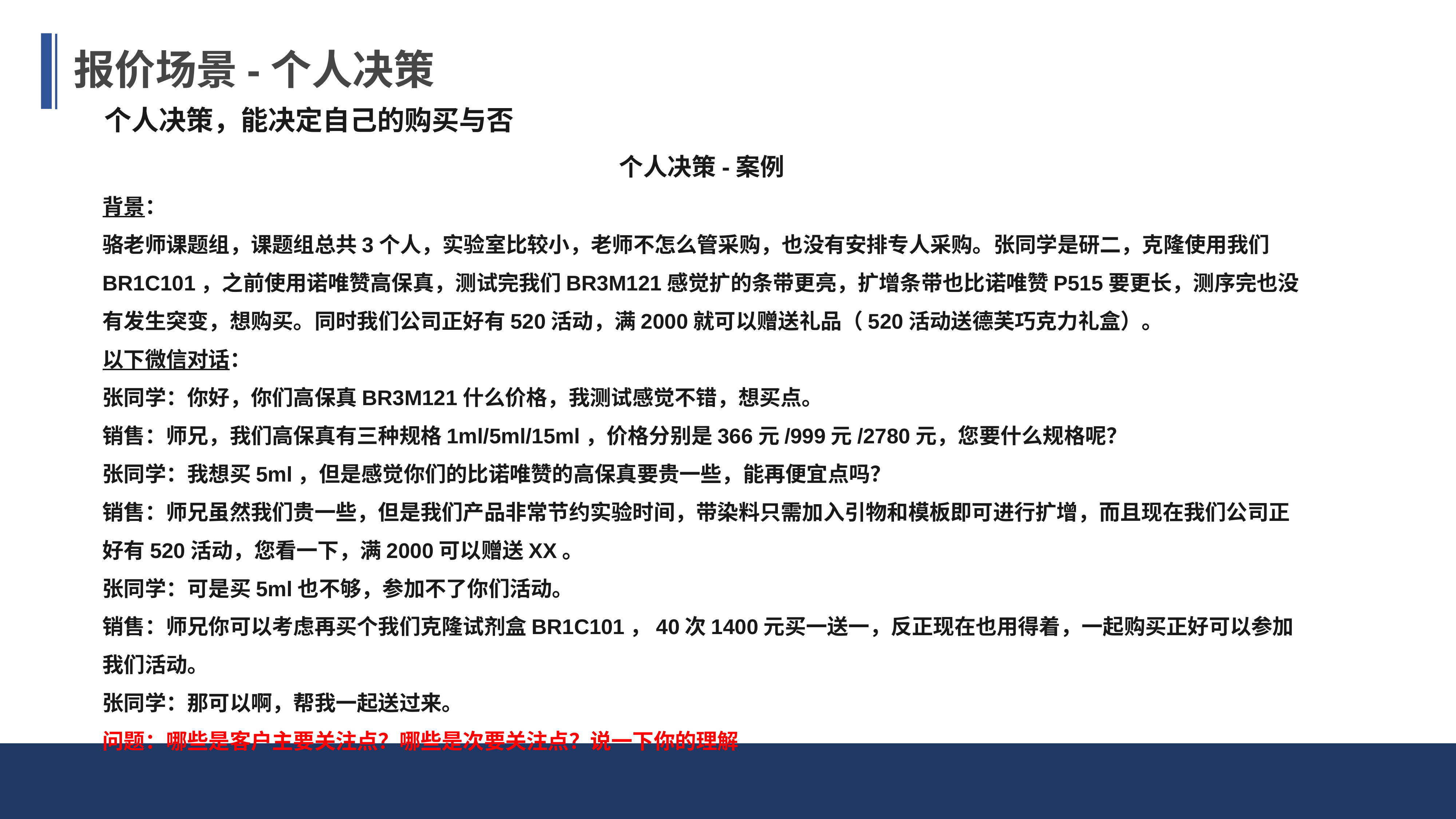

报价场景-个人决策
个人决策，能决定自己的购买与否
个人决策-案例
背景：
骆老师课题组，课题组总共3个人，实验室比较小，老师不怎么管采购，也没有安排专人采购。张同学是研二，克隆使用我们BR1C101，之前使用诺唯赞高保真，测试完我们BR3M121感觉扩的条带更亮，扩增条带也比诺唯赞P515要更长，测序完也没有发生突变，想购买。同时我们公司正好有520活动，满2000就可以赠送礼品（520活动送德芙巧克力礼盒）。
以下微信对话：
张同学：你好，你们高保真BR3M121什么价格，我测试感觉不错，想买点。
销售：师兄，我们高保真有三种规格1ml/5ml/15ml，价格分别是366元/999元/2780元，您要什么规格呢？
张同学：我想买5ml，但是感觉你们的比诺唯赞的高保真要贵一些，能再便宜点吗？
销售：师兄虽然我们贵一些，但是我们产品非常节约实验时间，带染料只需加入引物和模板即可进行扩增，而且现在我们公司正好有520活动，您看一下，满2000可以赠送XX。
张同学：可是买5ml也不够，参加不了你们活动。
销售：师兄你可以考虑再买个我们克隆试剂盒BR1C101，40次1400元买一送一，反正现在也用得着，一起购买正好可以参加我们活动。
张同学：那可以啊，帮我一起送过来。
问题：哪些是客户主要关注点？哪些是次要关注点？说一下你的理解